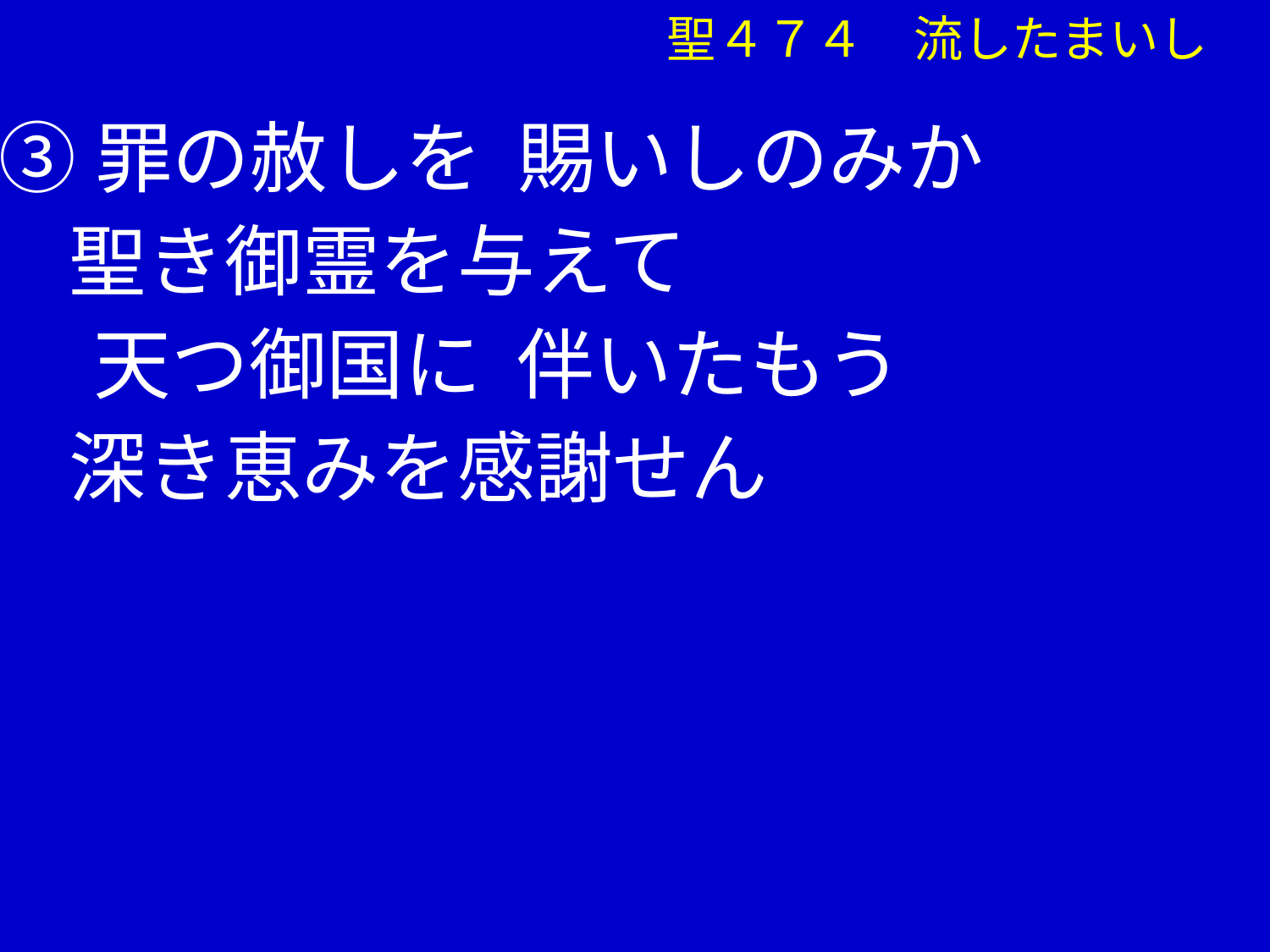

聖４７４　流したまいし
③罪の赦しを  賜いしのみか
   聖き御霊を与えて
　 天つ御国に  伴いたもう
   深き恵みを感謝せん